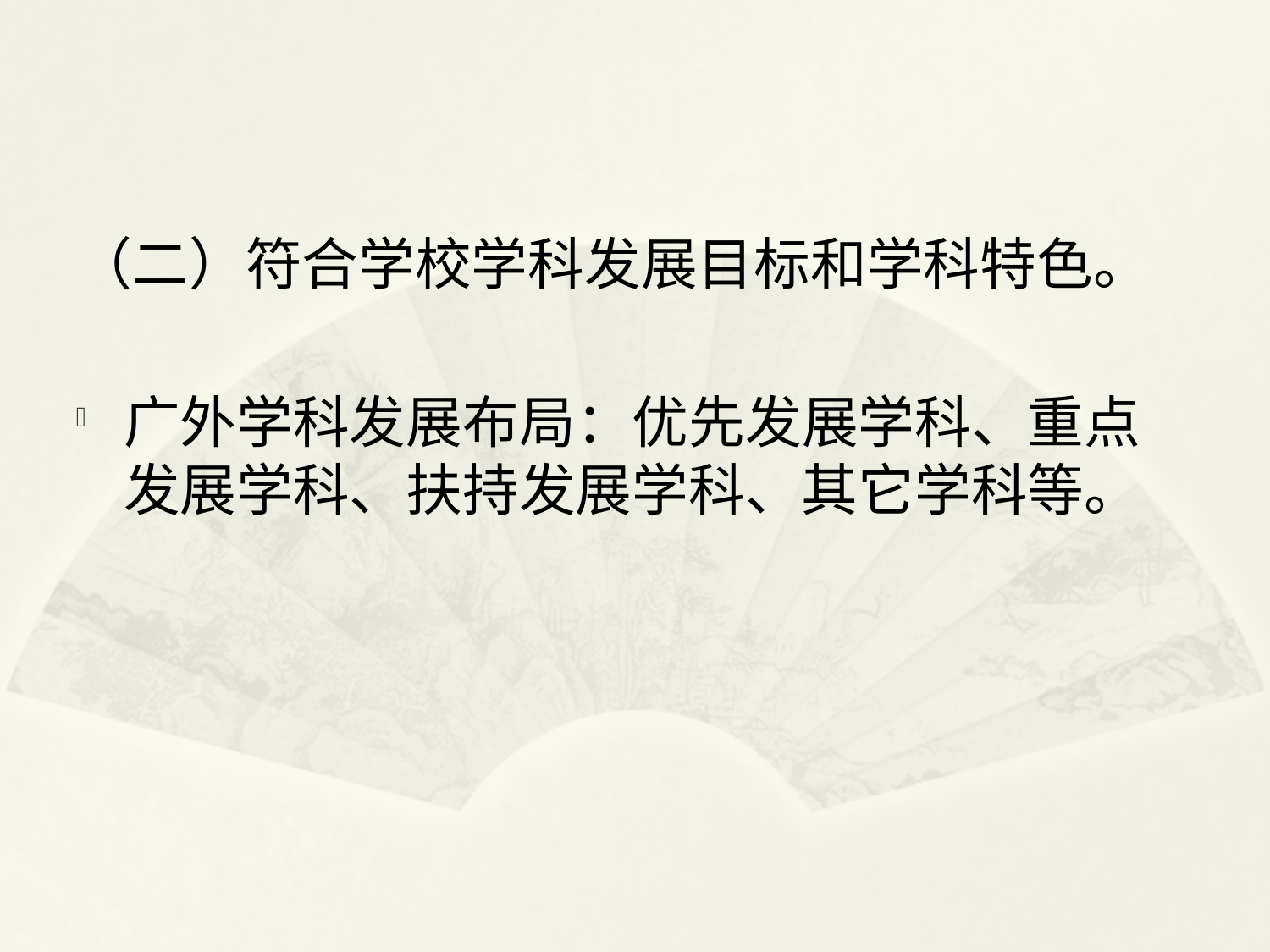

（二）符合学校学科发展目标和学科特色。

广外学科发展布局：优先发展学科、重点发展学科、扶持发展学科、其它学科等。